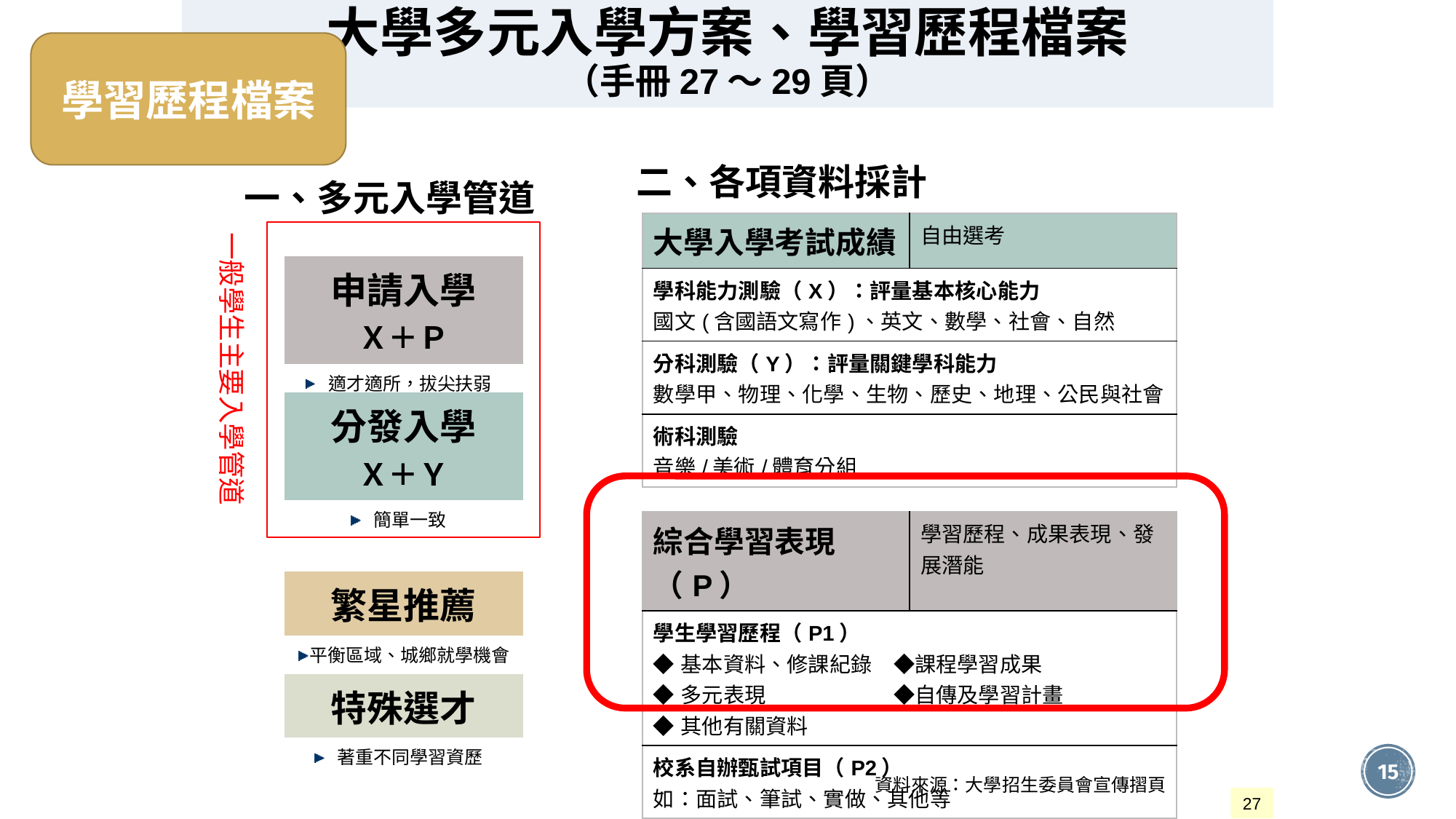

# 大學多元入學方案、學習歷程檔案 （手冊27～29頁）
學習歷程檔案
二、各項資料採計
一、多元入學管道
| 大學入學考試成績 | 自由選考 |
| --- | --- |
| 學科能力測驗（X）：評量基本核心能力 國文(含國語文寫作)、英文、數學、社會、自然 |  |
| 分科測驗（Y）：評量關鍵學科能力 數學甲、物理、化學、生物、歷史、地理、公民與社會 |  |
| 術科測驗 音樂/美術/體育分組 |  |
一般學生主要入學管道

| 申請入學 Ｘ＋Ｐ |
| --- |
| 適才適所，拔尖扶弱 |
| 分發入學 Ｘ＋Ｙ |
| --- |
| 簡單一致 |

| 綜合學習表現（P） | 學習歷程、成果表現、發展潛能 |
| --- | --- |
| 學生學習歷程（P1） ◆基本資料、修課紀錄　◆課程學習成果 ◆多元表現　　　　　　◆自傳及學習計畫 ◆其他有關資料 |  |
| 校系自辦甄試項目（P2） 如：面試、筆試、實做、其他等 |  |
| 繁星推薦 |
| --- |
| 平衡區域、城鄉就學機會 |
| 特殊選才 |
| --- |
| 著重不同學習資歷 |
15
資料來源：大學招生委員會宣傳摺頁
27